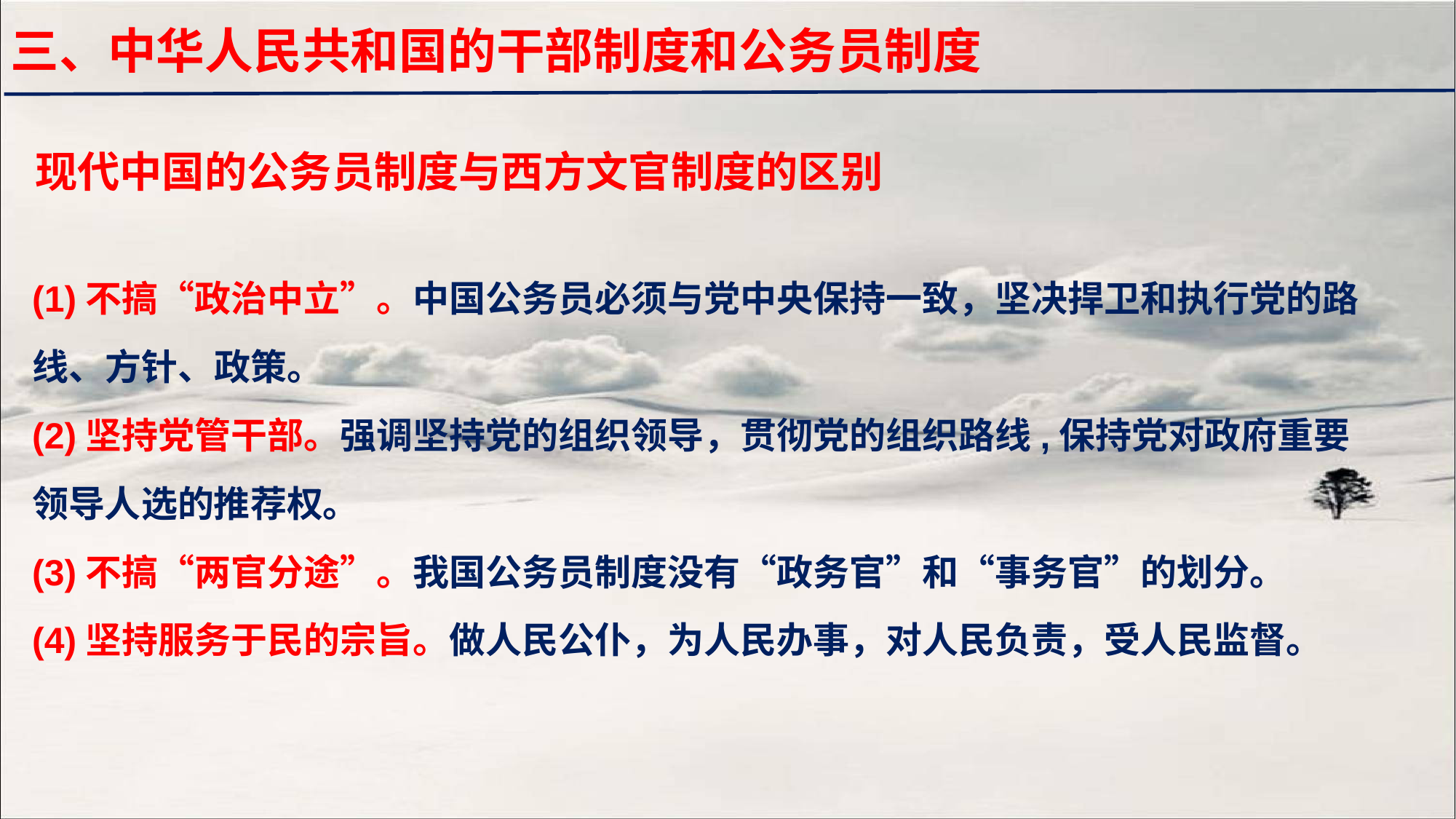

三、中华人民共和国的干部制度和公务员制度
现代中国的公务员制度与西方文官制度的区别
(1)不搞“政治中立”。中国公务员必须与党中央保持一致，坚决捍卫和执行党的路线、方针、政策。
(2)坚持党管干部。强调坚持党的组织领导，贯彻党的组织路线,保持党对政府重要领导人选的推荐权。
(3)不搞“两官分途”。我国公务员制度没有“政务官”和“事务官”的划分。
(4)坚持服务于民的宗旨。做人民公仆，为人民办事，对人民负责，受人民监督。